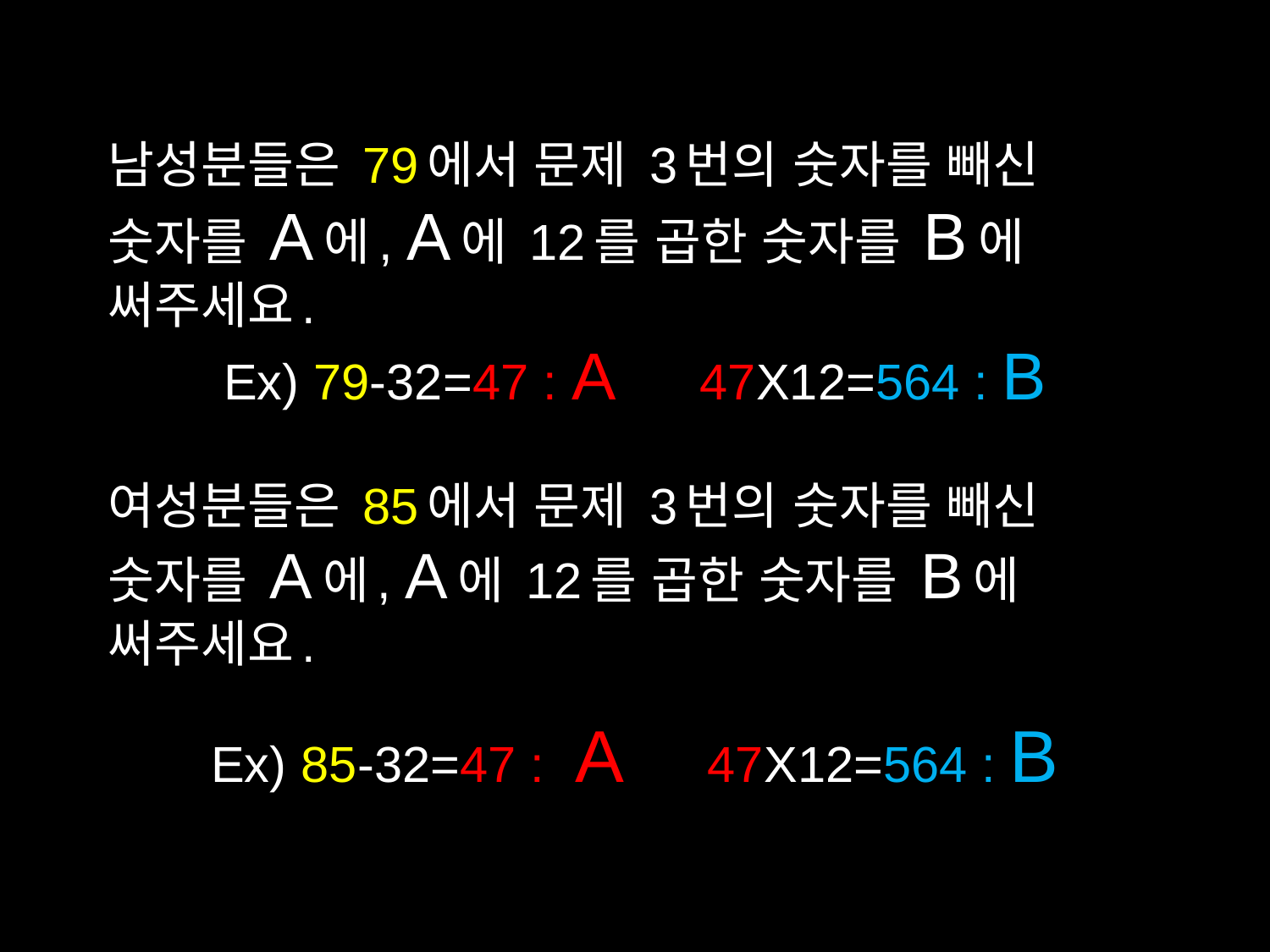

남성분들은 79에서 문제 3번의 숫자를 빼신 숫자를 A에, A에 12를 곱한 숫자를 B에 써주세요.
Ex) 79-32=47 : A      47X12=564 : B

여성분들은 85에서 문제 3번의 숫자를 빼신 숫자를 A에, A에 12를 곱한 숫자를 B에 써주세요.
Ex) 85-32=47 : A      47X12=564 : B